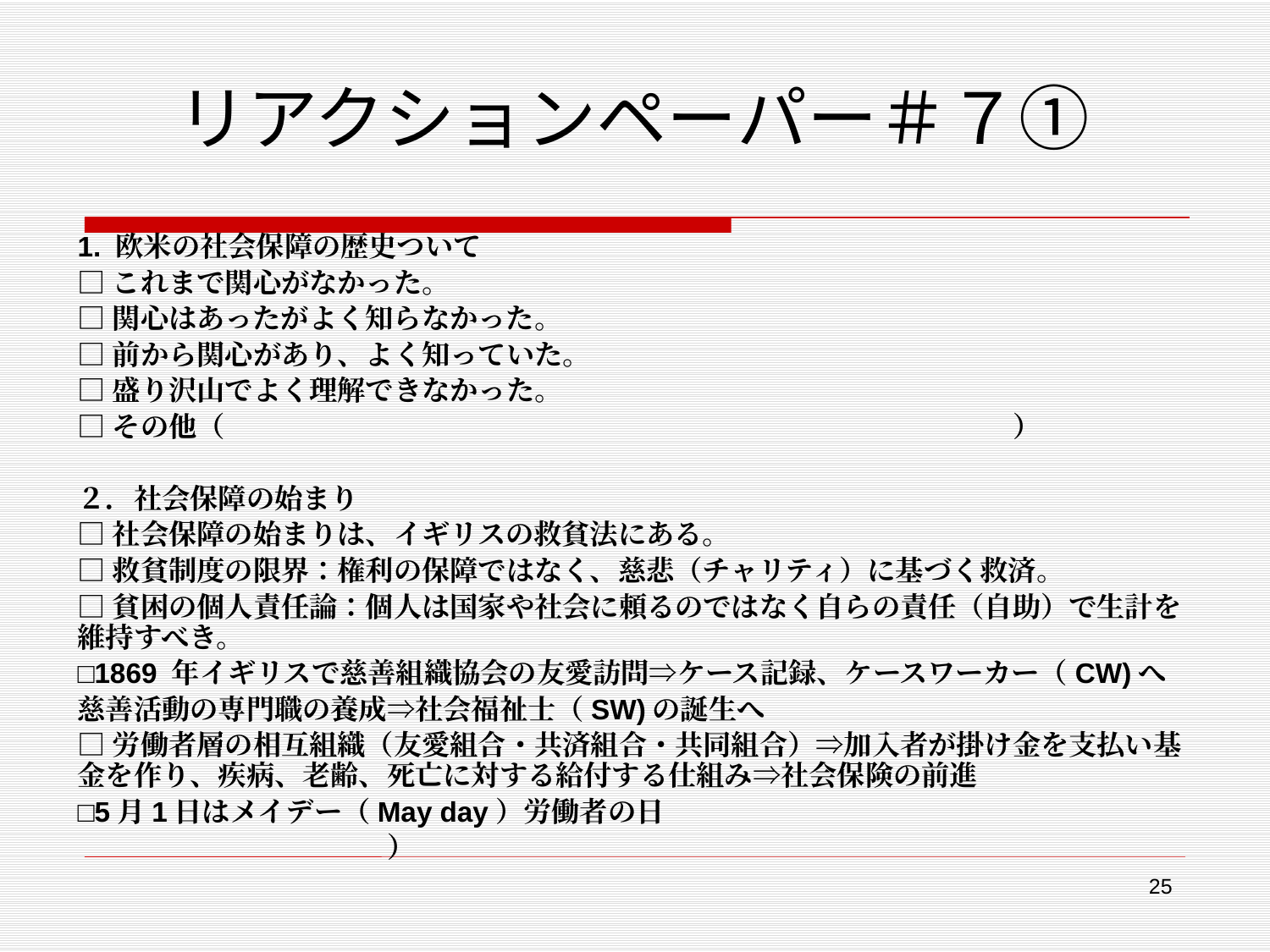

# リアクションペーパー＃７①
1. 欧米の社会保障の歴史ついて
□これまで関心がなかった。
□関心はあったがよく知らなかった。
□前から関心があり、よく知っていた。
□盛り沢山でよく理解できなかった。
□その他（　　　　　　　　　　　　　　　　　　　　　　　　　　　　）

２．社会保障の始まり
□社会保障の始まりは、イギリスの救貧法にある。
□救貧制度の限界：権利の保障ではなく、慈悲（チャリティ）に基づく救済。
□貧困の個人責任論：個人は国家や社会に頼るのではなく自らの責任（自助）で生計を維持すべき。
□1869 年イギリスで慈善組織協会の友愛訪問⇒ケース記録、ケースワーカー（CW)へ
慈善活動の専門職の養成⇒社会福祉士（SW)の誕生へ
□労働者層の相互組織（友愛組合・共済組合・共同組合）⇒加入者が掛け金を支払い基金を作り、疾病、老齢、死亡に対する給付する仕組み⇒社会保険の前進
□5月1日はメイデー（May day）労働者の日
　　　　　　　　　　　）

25